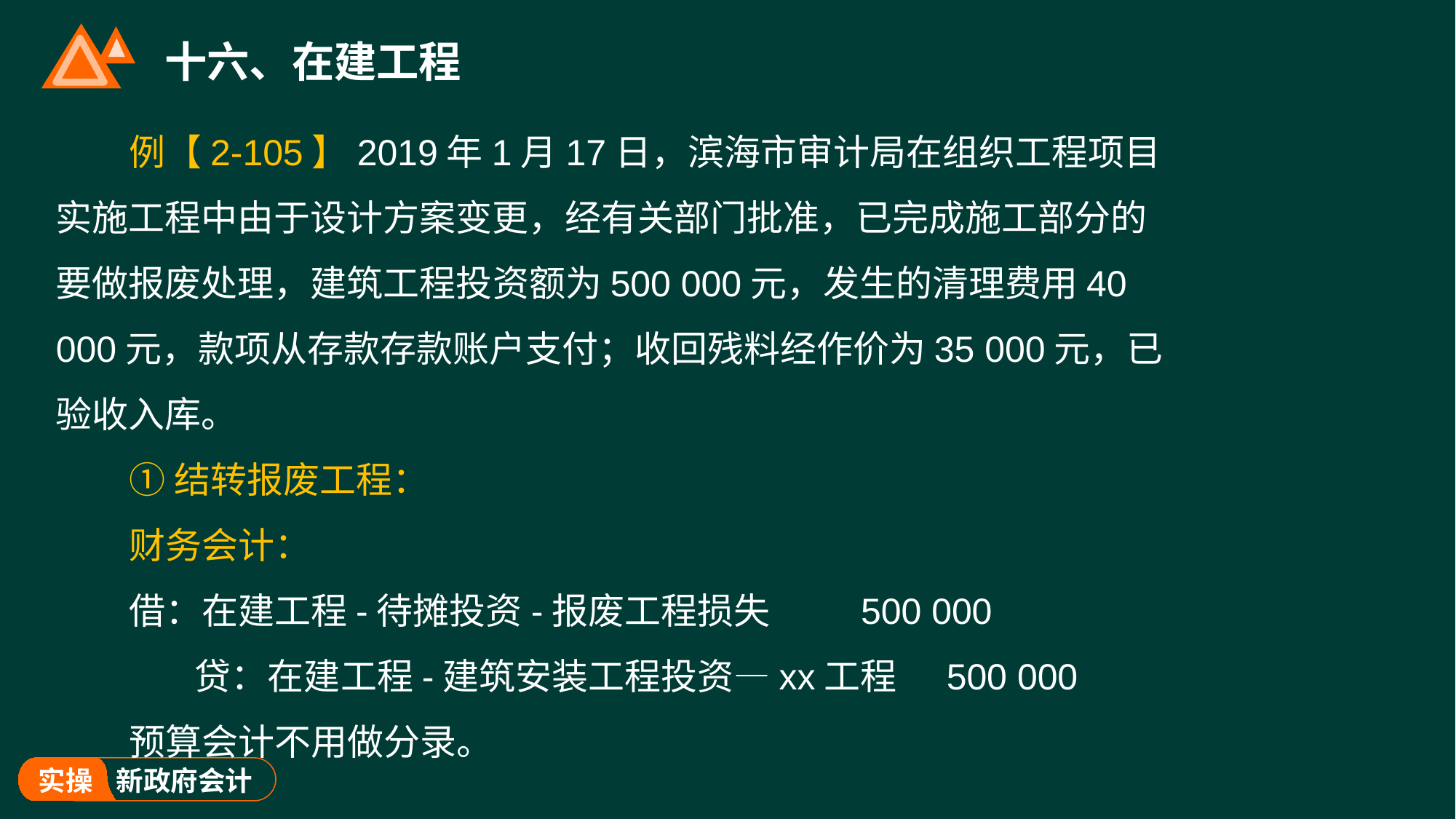

# 十六、在建工程
例【2-105】2019年1月17日，滨海市审计局在组织工程项目实施工程中由于设计方案变更，经有关部门批准，已完成施工部分的要做报废处理，建筑工程投资额为500 000元，发生的清理费用40 000元，款项从存款存款账户支付；收回残料经作价为35 000元，已验收入库。
①结转报废工程：
财务会计：
借：在建工程-待摊投资-报废工程损失          500 000
       贷：在建工程-建筑安装工程投资—xx工程     500 000
预算会计不用做分录。